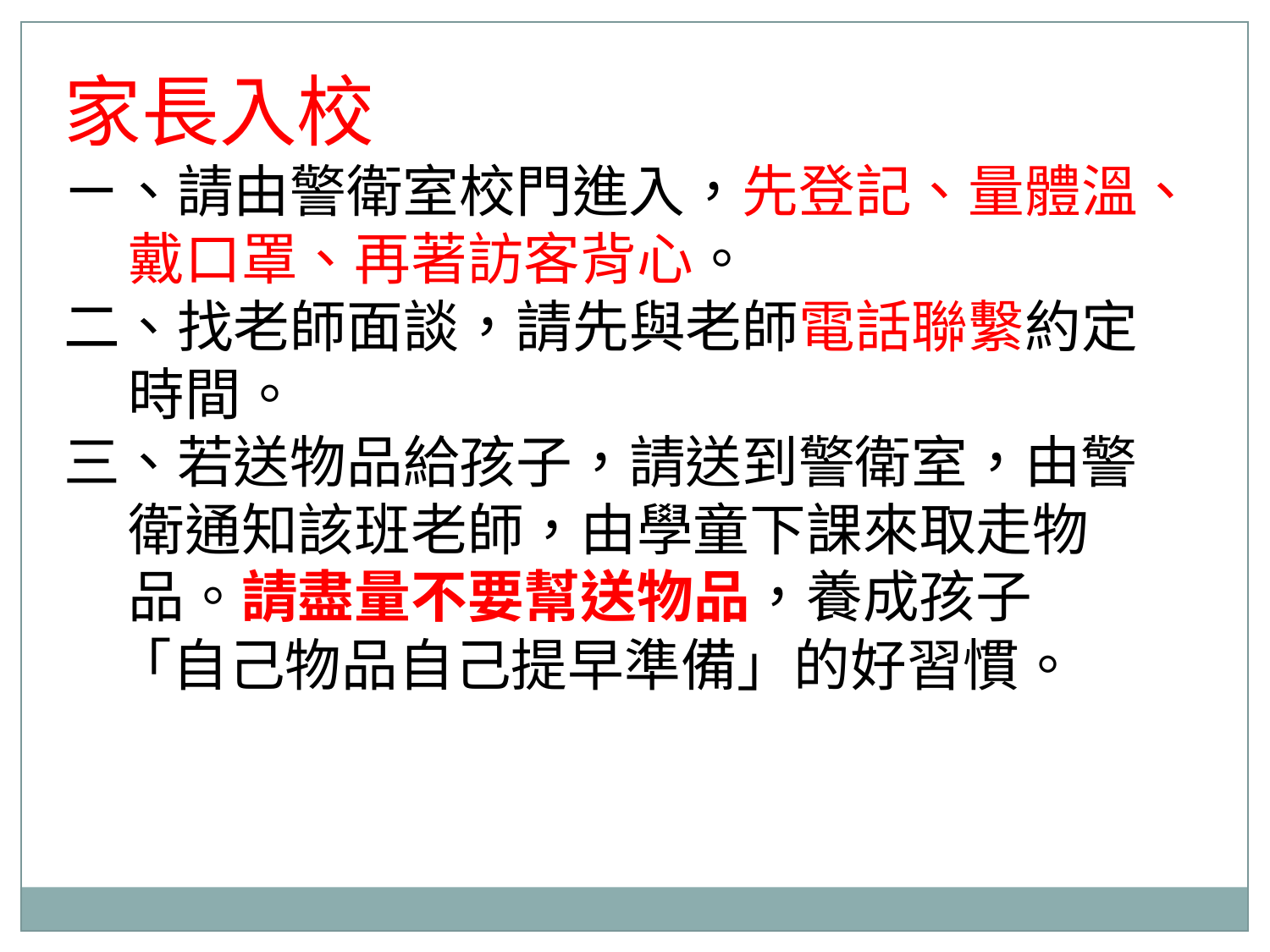

家長入校
ㄧ、請由警衛室校門進入，先登記、量體溫、
    戴口罩、再著訪客背心。
二、找老師面談，請先與老師電話聯繫約定
    時間。
三、若送物品給孩子，請送到警衛室，由警
    衛通知該班老師，由學童下課來取走物
    品。請盡量不要幫送物品，養成孩子
   「自己物品自己提早準備」的好習慣。